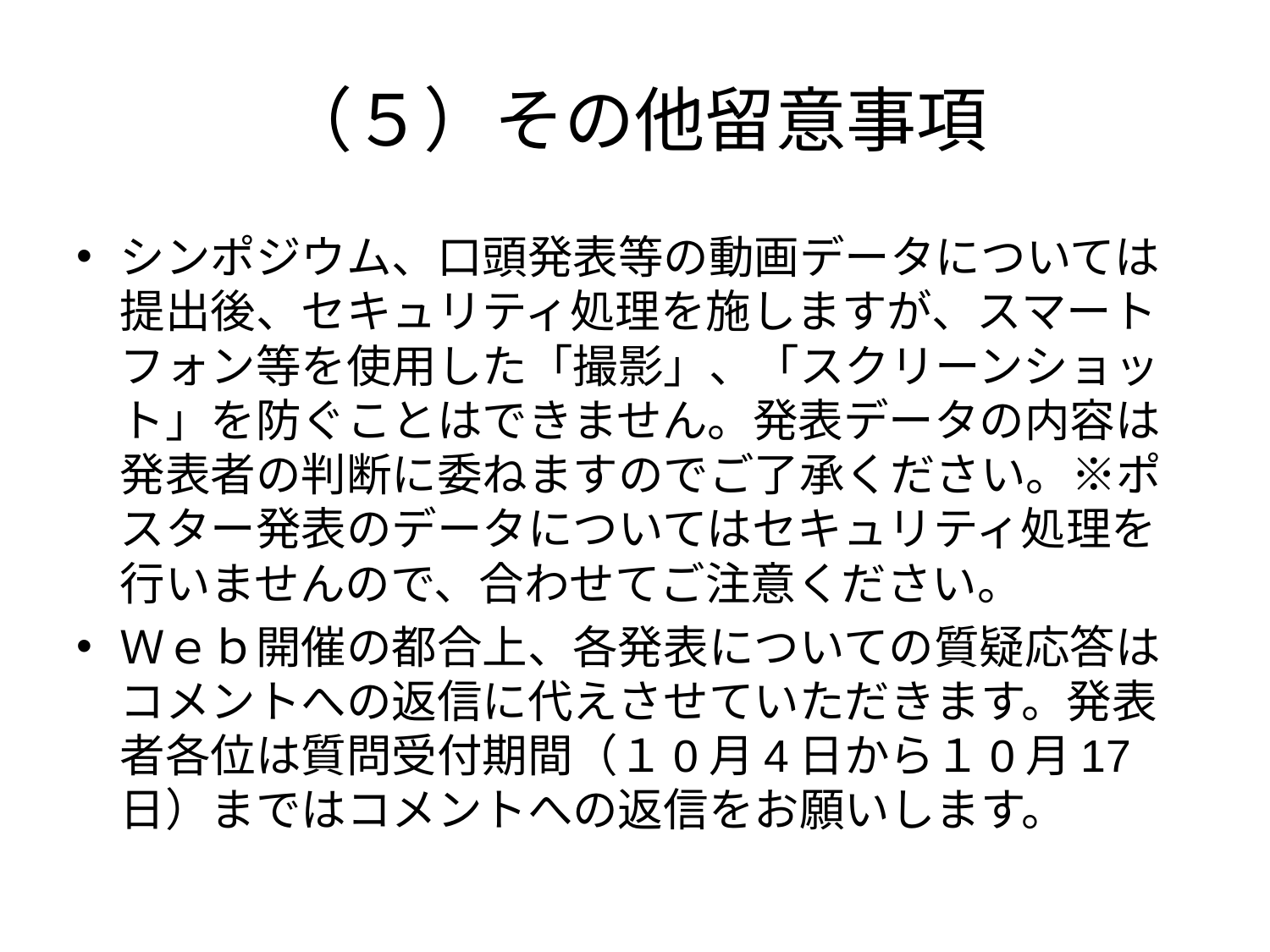

# （５）その他留意事項
シンポジウム、口頭発表等の動画データについては提出後、セキュリティ処理を施しますが、スマートフォン等を使用した「撮影」、「スクリーンショット」を防ぐことはできません。発表データの内容は発表者の判断に委ねますのでご了承ください。※ポスター発表のデータについてはセキュリティ処理を行いませんので、合わせてご注意ください。
Ｗｅｂ開催の都合上、各発表についての質疑応答はコメントへの返信に代えさせていただきます。発表者各位は質問受付期間（１0月4日から１0月17日）まではコメントへの返信をお願いします。